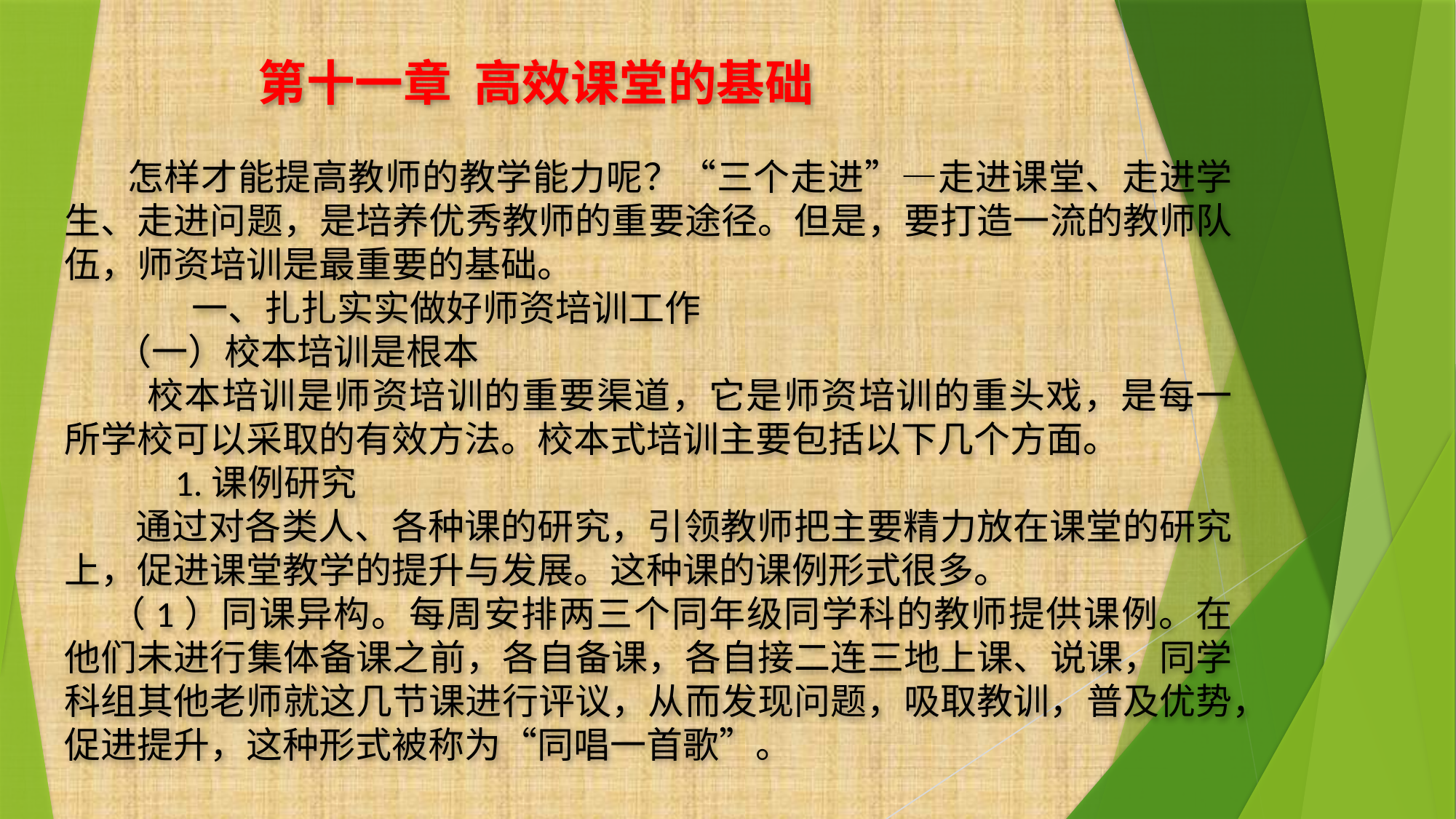

第十一章  高效课堂的基础

 怎样才能提高教师的教学能力呢？“三个走进”—走进课堂、走进学生、走进问题，是培养优秀教师的重要途径。但是，要打造一流的教师队伍，师资培训是最重要的基础。
         一、扎扎实实做好师资培训工作
 （一）校本培训是根本
   校本培训是师资培训的重要渠道，它是师资培训的重头戏，是每一所学校可以采取的有效方法。校本式培训主要包括以下几个方面。
        1.课例研究
  通过对各类人、各种课的研究，引领教师把主要精力放在课堂的研究上，促进课堂教学的提升与发展。这种课的课例形式很多。
（1）同课异构。每周安排两三个同年级同学科的教师提供课例。在他们未进行集体备课之前，各自备课，各自接二连三地上课、说课，同学科组其他老师就这几节课进行评议，从而发现问题，吸取教训，普及优势，促进提升，这种形式被称为“同唱一首歌”。